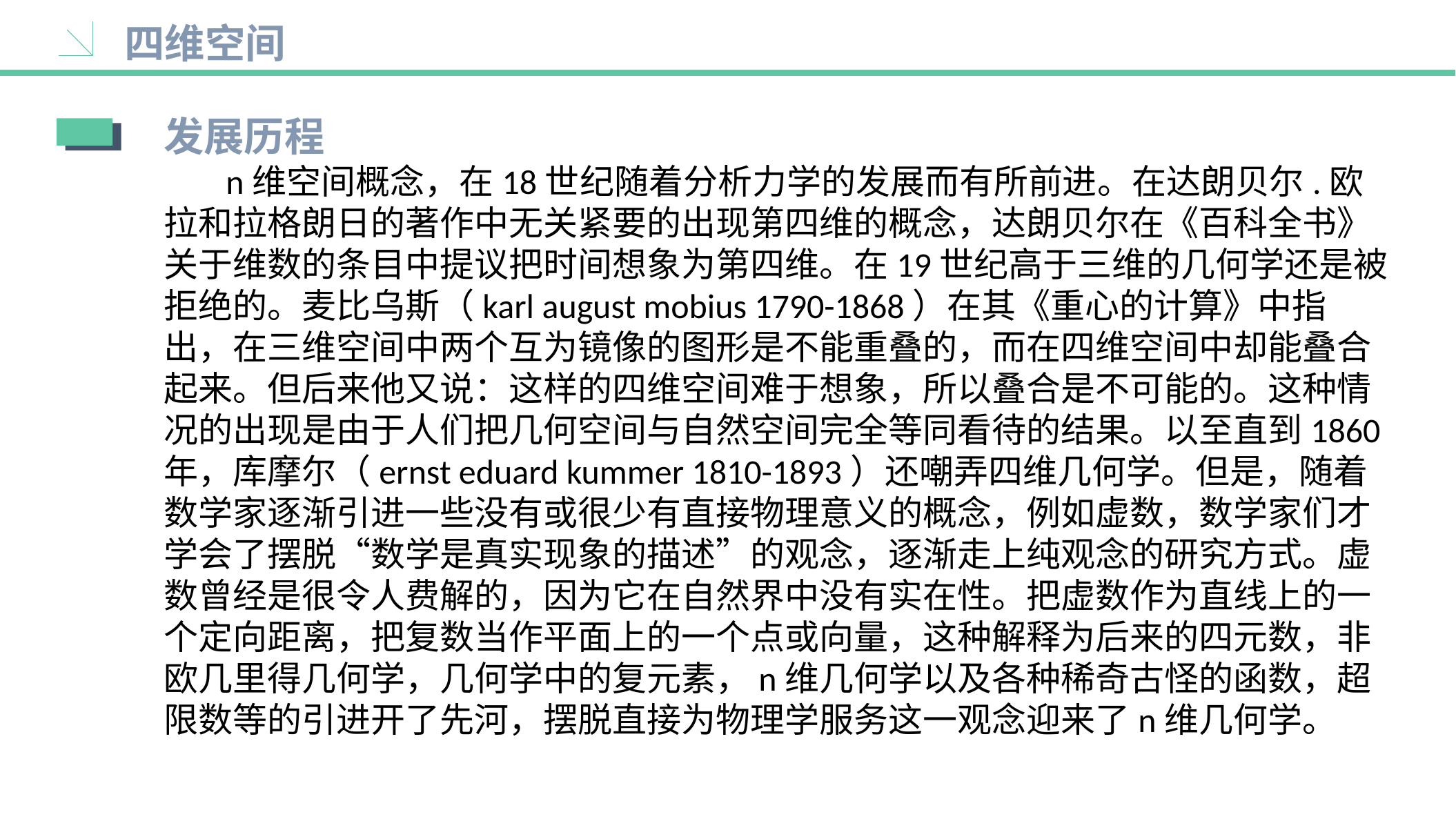

四维空间

发展历程
        n维空间概念，在18世纪随着分析力学的发展而有所前进。在达朗贝尔.欧拉和拉格朗日的著作中无关紧要的出现第四维的概念，达朗贝尔在《百科全书》关于维数的条目中提议把时间想象为第四维。在19世纪高于三维的几何学还是被拒绝的。麦比乌斯（karl august mobius 1790-1868）在其《重心的计算》中指出，在三维空间中两个互为镜像的图形是不能重叠的，而在四维空间中却能叠合起来。但后来他又说：这样的四维空间难于想象，所以叠合是不可能的。这种情况的出现是由于人们把几何空间与自然空间完全等同看待的结果。以至直到1860年，库摩尔（ernst eduard kummer 1810-1893）还嘲弄四维几何学。但是，随着数学家逐渐引进一些没有或很少有直接物理意义的概念，例如虚数，数学家们才学会了摆脱“数学是真实现象的描述”的观念，逐渐走上纯观念的研究方式。虚数曾经是很令人费解的，因为它在自然界中没有实在性。把虚数作为直线上的一个定向距离，把复数当作平面上的一个点或向量，这种解释为后来的四元数，非欧几里得几何学，几何学中的复元素，n维几何学以及各种稀奇古怪的函数，超限数等的引进开了先河，摆脱直接为物理学服务这一观念迎来了n维几何学。